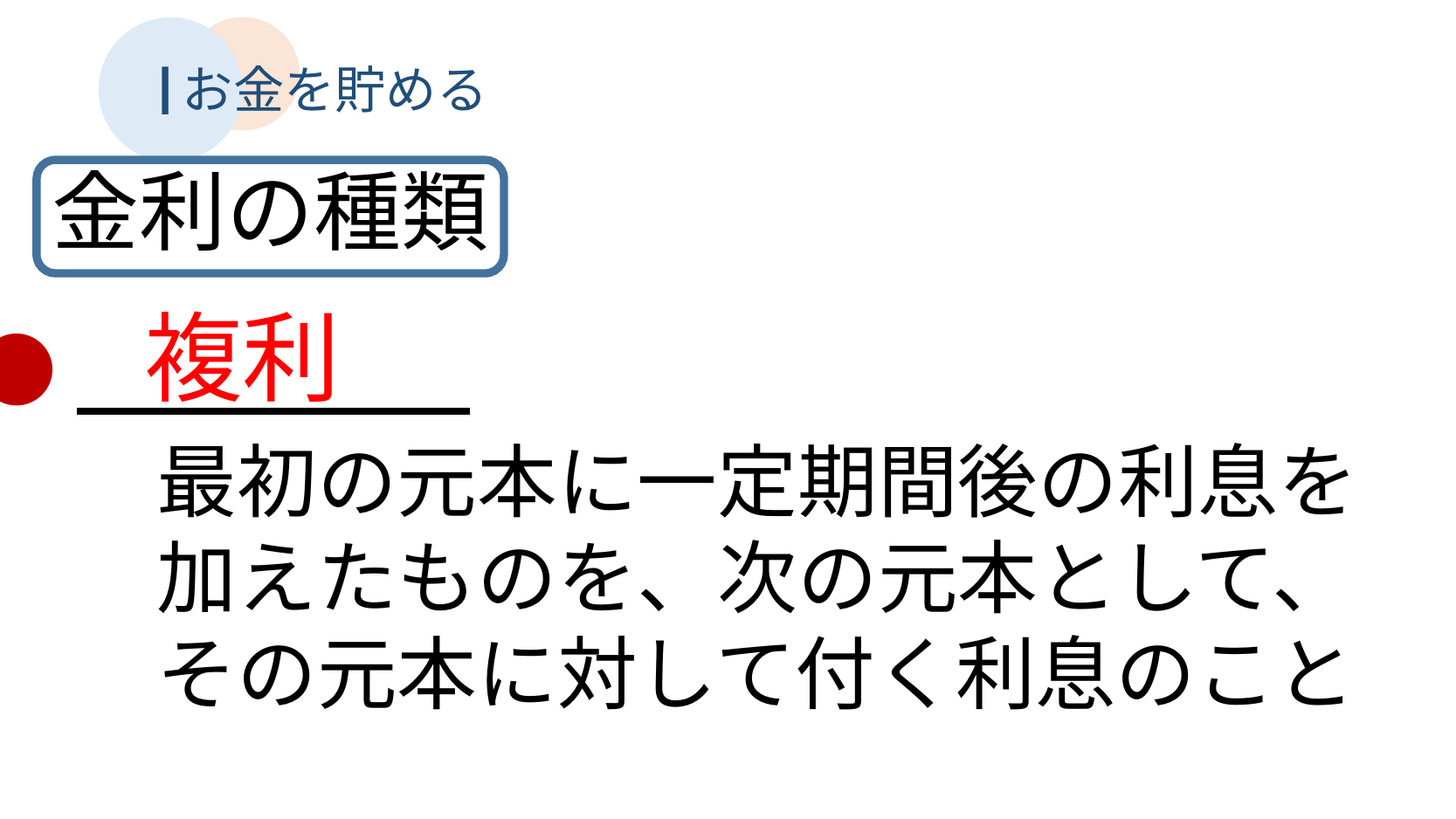

Ⅰ
お金を貯める
金利の種類

複利
●

　最初の元本に一定期間後の利息を
　加えたものを、次の元本として、
　その元本に対して付く利息のこと